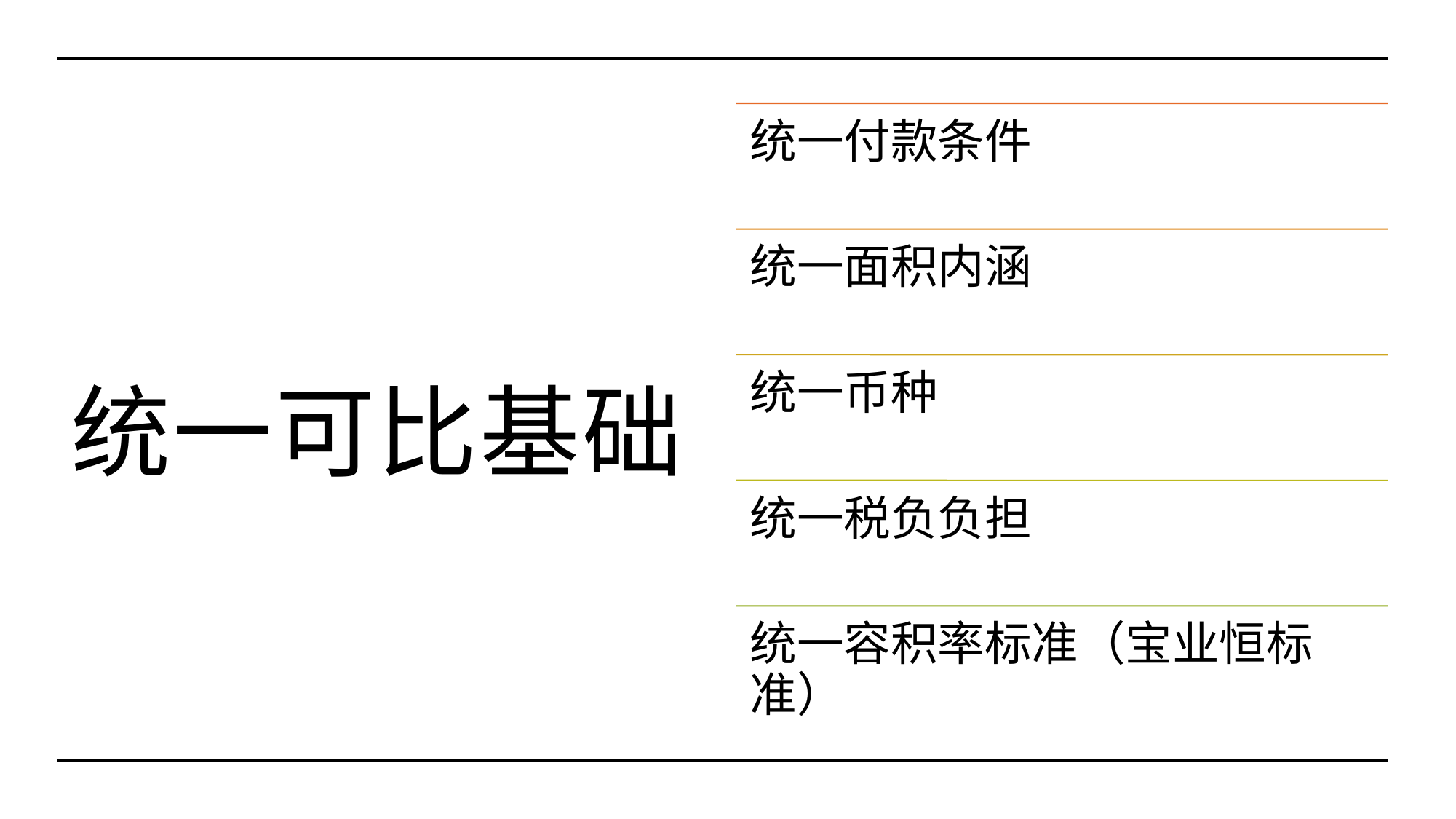

统一付款条件
统一面积内涵
统一币种
统一税负负担
统一容积率标准（宝业恒标准）
# 统一可比基础